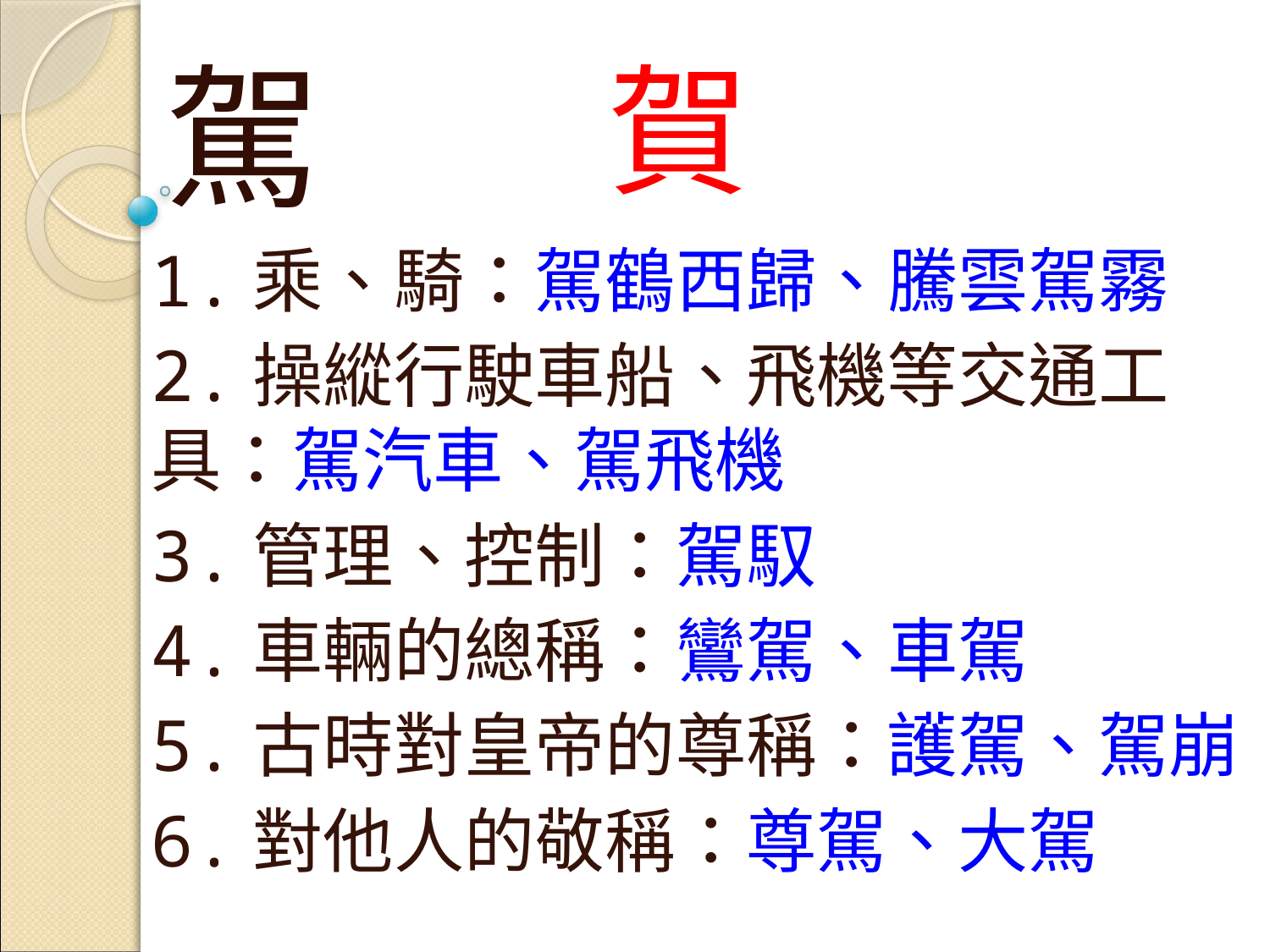

駕
賀
1.乘、騎：駕鶴西歸、騰雲駕霧
2.操縱行駛車船、飛機等交通工具：駕汽車、駕飛機
3.管理、控制：駕馭
4.車輛的總稱：鸞駕、車駕
5.古時對皇帝的尊稱：護駕、駕崩
6.對他人的敬稱：尊駕、大駕